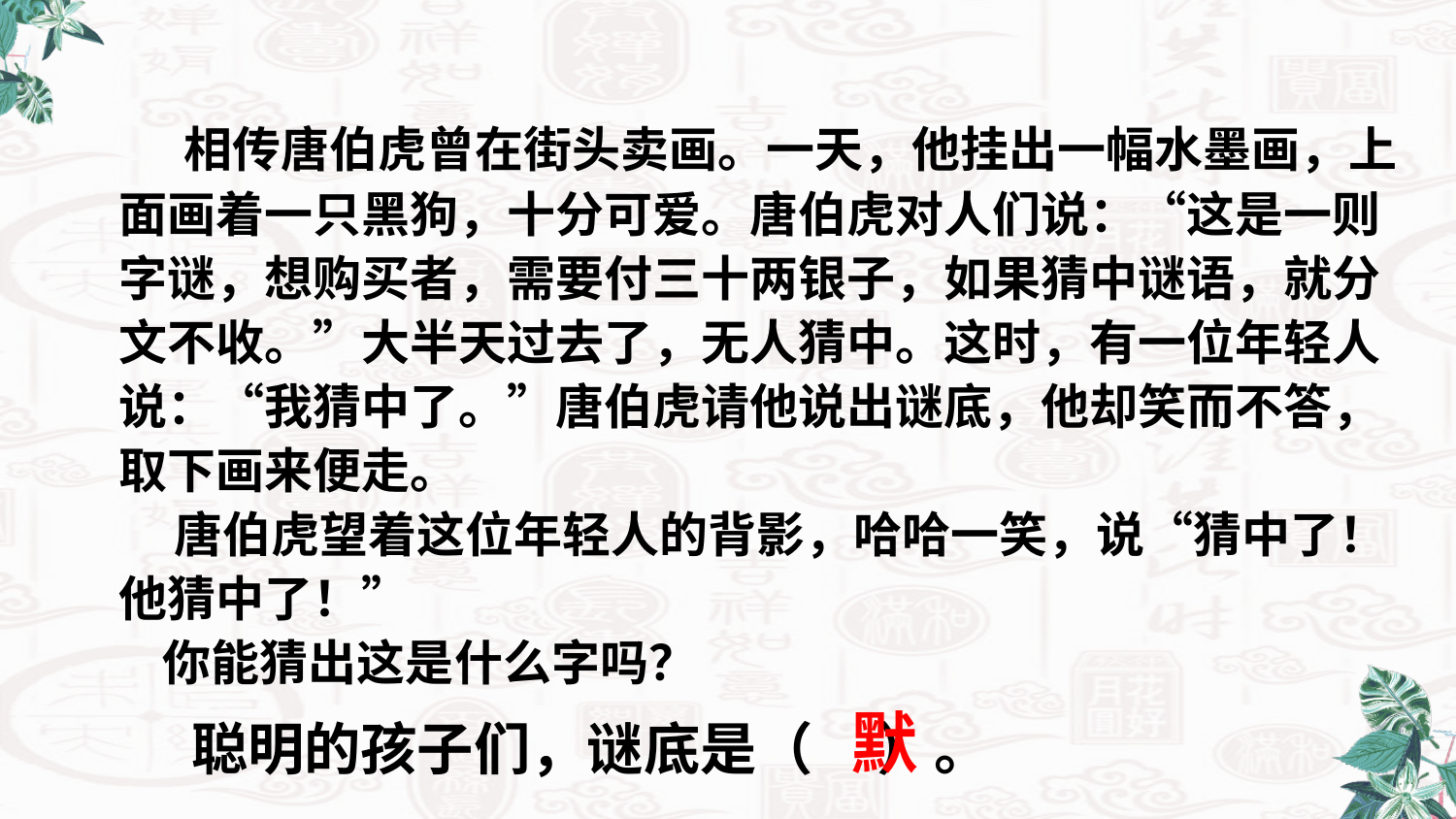

相传唐伯虎曾在街头卖画。一天，他挂出一幅水墨画，上面画着一只黑狗，十分可爱。唐伯虎对人们说：“这是一则字谜，想购买者，需要付三十两银子，如果猜中谜语，就分文不收。”大半天过去了，无人猜中。这时，有一位年轻人说：“我猜中了。”唐伯虎请他说出谜底，他却笑而不答，取下画来便走。
    唐伯虎望着这位年轻人的背影，哈哈一笑，说“猜中了！他猜中了！”
   你能猜出这是什么字吗？
聪明的孩子们，谜底是（     ）。
默